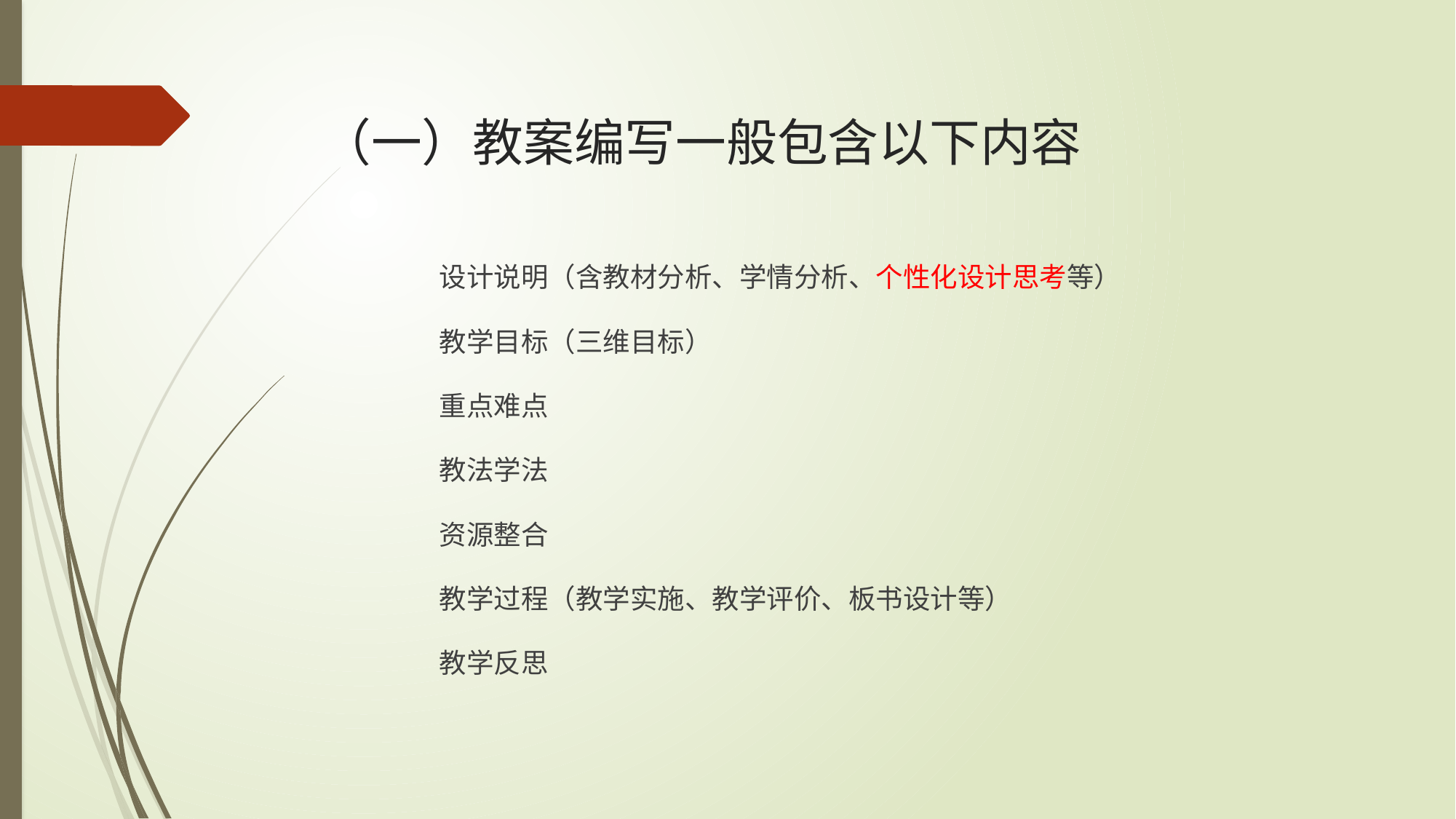

# （一）教案编写一般包含以下内容
设计说明（含教材分析、学情分析、个性化设计思考等）
教学目标（三维目标）
重点难点
教法学法
资源整合
教学过程（教学实施、教学评价、板书设计等）
教学反思